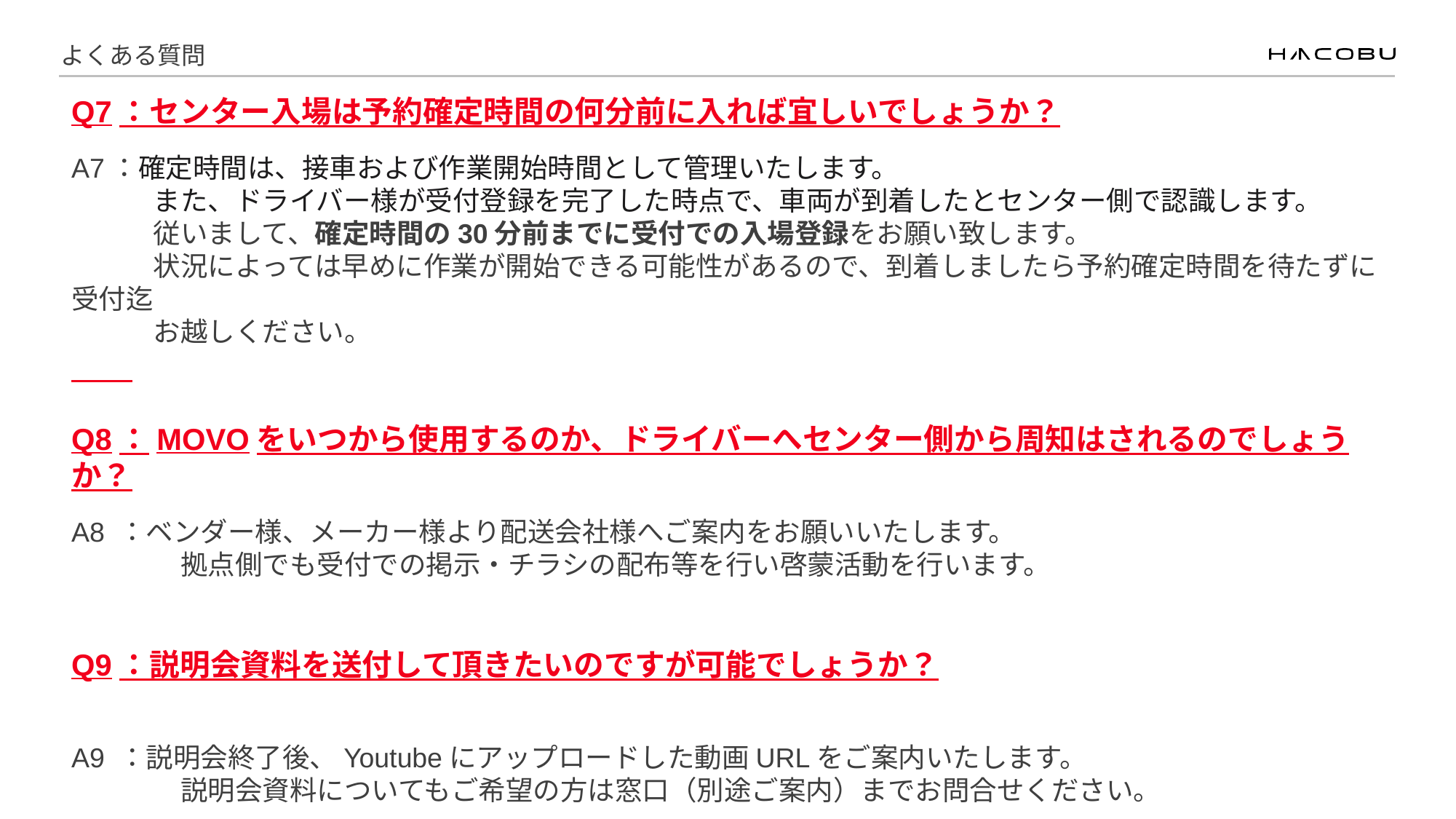

# よくある質問
Q7：センター入場は予約確定時間の何分前に入れば宜しいでしょうか？

A7：確定時間は、接車および作業開始時間として管理いたします。
　　　また、ドライバー様が受付登録を完了した時点で、車両が到着したとセンター側で認識します。
　　　従いまして、確定時間の30分前までに受付での入場登録をお願い致します。
　　　状況によっては早めに作業が開始できる可能性があるので、到着しましたら予約確定時間を待たずに受付迄
　　　お越しください。

Q8：MOVOをいつから使用するのか、ドライバーへセンター側から周知はされるのでしょうか？

A8 ：ベンダー様、メーカー様より配送会社様へご案内をお願いいたします。
　　　　拠点側でも受付での掲示・チラシの配布等を行い啓蒙活動を行います。

Q9：説明会資料を送付して頂きたいのですが可能でしょうか？

A9 ：説明会終了後、Youtubeにアップロードした動画URLをご案内いたします。
　　　　説明会資料についてもご希望の方は窓口（別途ご案内）までお問合せください。